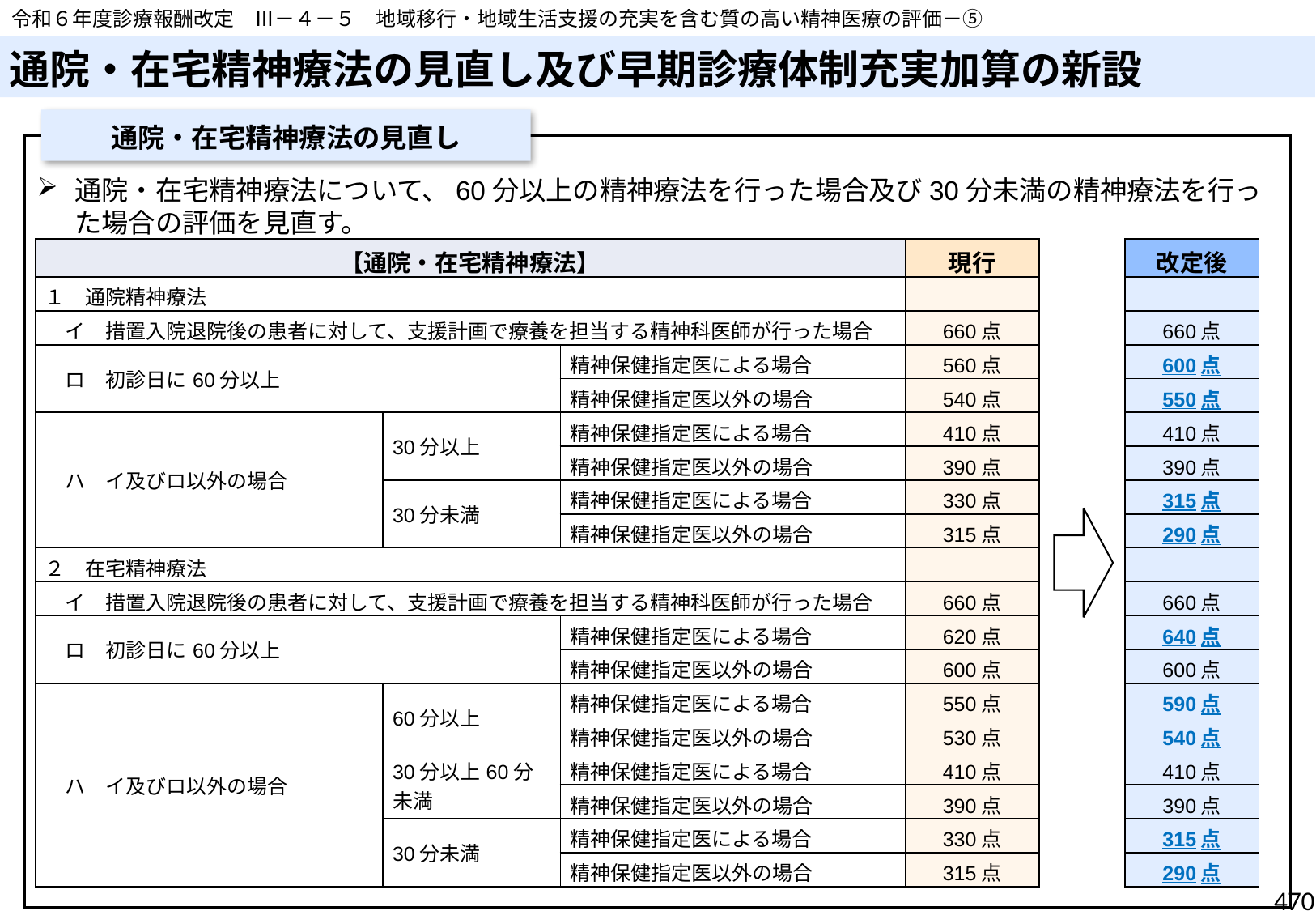

令和６年度診療報酬改定　Ⅲ－４－５　地域移行・地域生活支援の充実を含む質の高い精神医療の評価－⑤
# 通院・在宅精神療法の見直し及び早期診療体制充実加算の新設
通院・在宅精神療法の見直し

通院・在宅精神療法について、60分以上の精神療法を行った場合及び30分未満の精神療法を行った場合の評価を見直す。

| 【通院・在宅精神療法】 |  |  | 現行 |  | 改定後 |
| --- | --- | --- | --- | --- | --- |
| １　通院精神療法 |  |  |  |  |  |
| イ　措置入院退院後の患者に対して、支援計画で療養を担当する精神科医師が行った場合 |  |  | 660点 |  | 660点 |
| ロ　初診日に60分以上 |  | 精神保健指定医による場合 | 560点 |  | 600点 |
| 通院精神療法ロ　初診日に60分以上 |  | 精神保健指定医以外の場合 | 540点 |  | 550点 |
| ハ　イ及びロ以外の場合 | 30分以上 | 精神保健指定医による場合 | 410点 |  | 410点 |
| 通院精神療法ハ　イ及びロ以外の場合 |  | 精神保健指定医以外の場合 | 390点 |  | 390点 |
| 通院精神療法ハ　イ及びロ以外の場合 | 30分未満 | 精神保健指定医による場合 | 330点 |  | 315点 |
| 通院精神療法ハ　イ及びロ以外の場合 |  | 精神保健指定医以外の場合 | 315点 |  | 290点 |
| ２　在宅精神療法 |  |  |  |  |  |
| イ　措置入院退院後の患者に対して、支援計画で療養を担当する精神科医師が行った場合 |  |  | 660点 |  | 660点 |
| ロ　初診日に60分以上 |  | 精神保健指定医による場合 | 620点 |  | 640点 |
|  |  | 精神保健指定医以外の場合 | 600点 |  | 600点 |
| ハ　イ及びロ以外の場合 | 60分以上 | 精神保健指定医による場合 | 550点 |  | 590点 |
|  |  | 精神保健指定医以外の場合 | 530点 |  | 540点 |
|  | 30分以上60分未満 | 精神保健指定医による場合 | 410点 |  | 410点 |
|  |  | 精神保健指定医以外の場合 | 390点 |  | 390点 |
|  | 30分未満 | 精神保健指定医による場合 | 330点 |  | 315点 |
|  |  | 精神保健指定医以外の場合 | 315点 |  | 290点 |

470